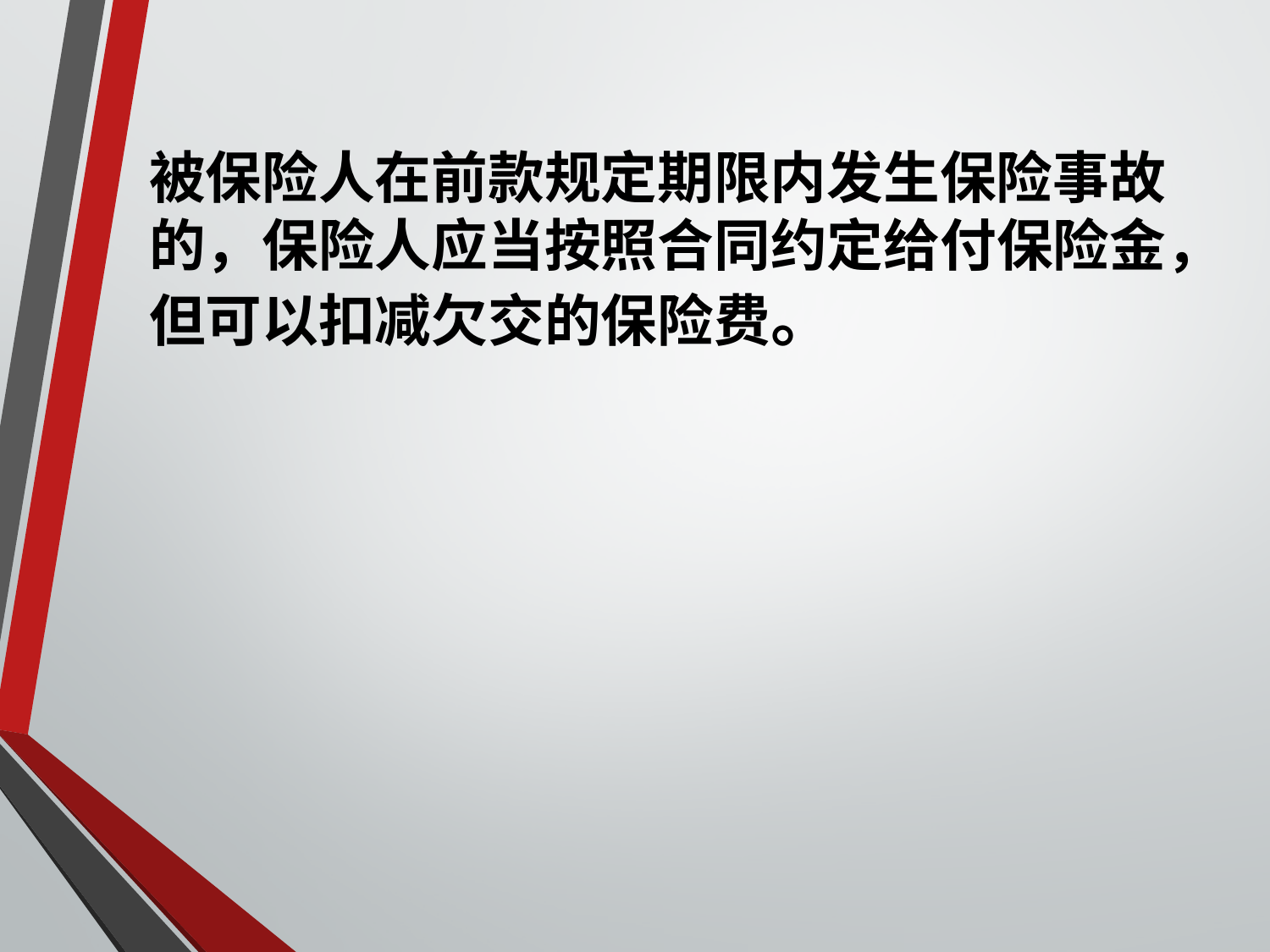

被保险人在前款规定期限内发生保险事故的，保险人应当按照合同约定给付保险金，但可以扣减欠交的保险费。